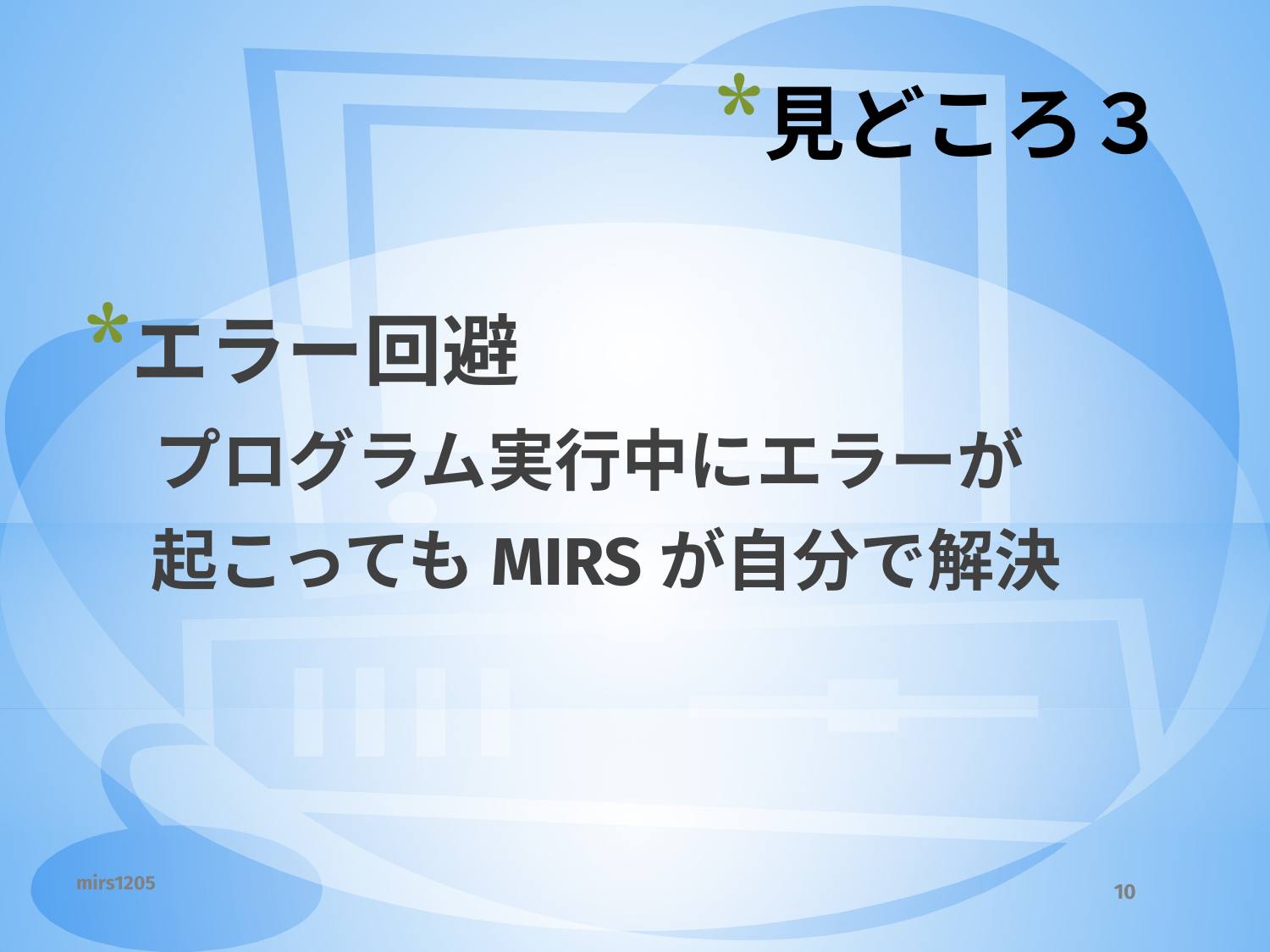

# 見どころ３
エラー回避
　プログラム実行中にエラーが
　起こってもMIRSが自分で解決

mirs1205
10